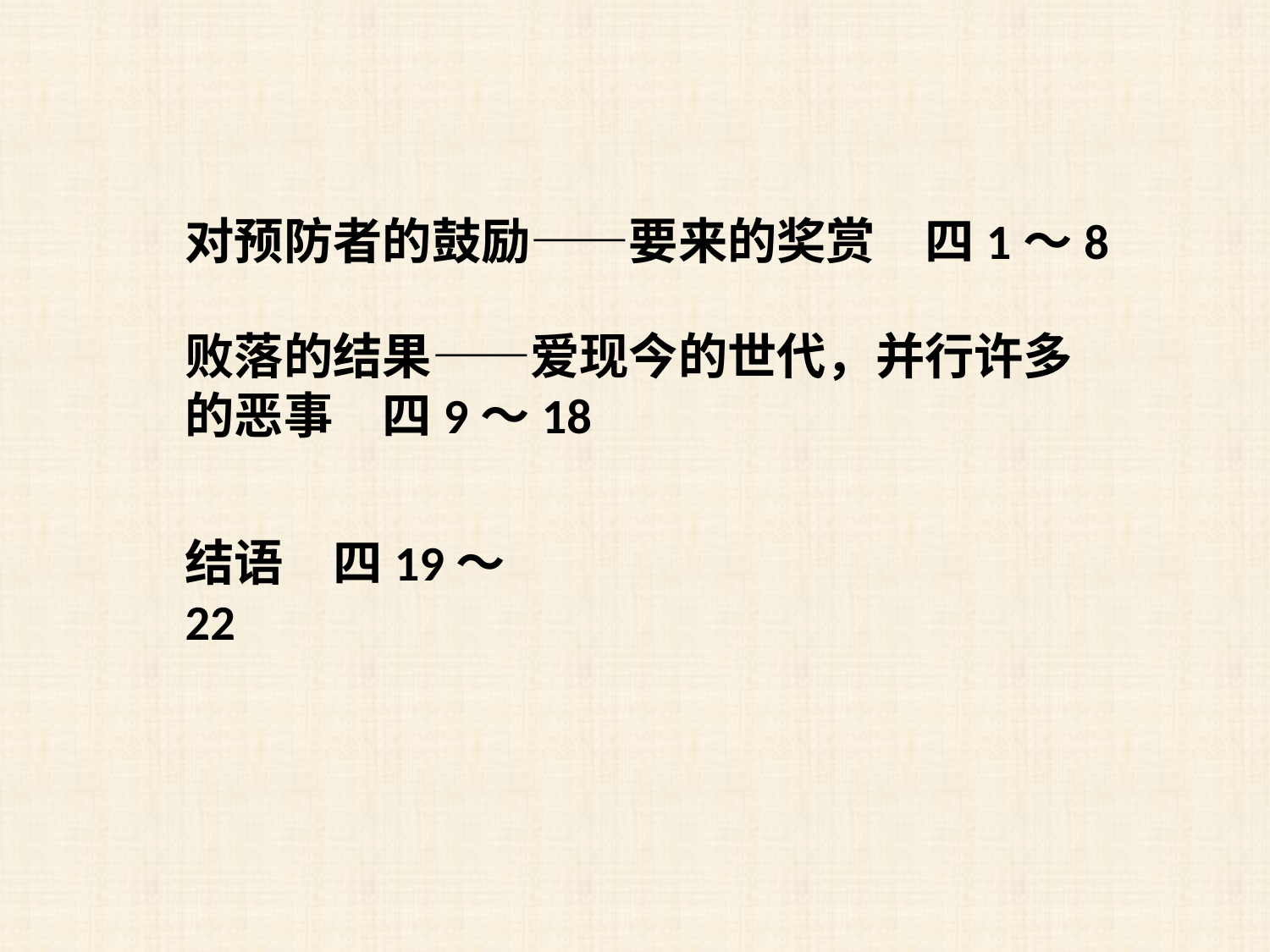

对预防者的鼓励——要来的奖赏　四1～8
败落的结果——爱现今的世代，并行许多的恶事　四9～18
结语　四19～22